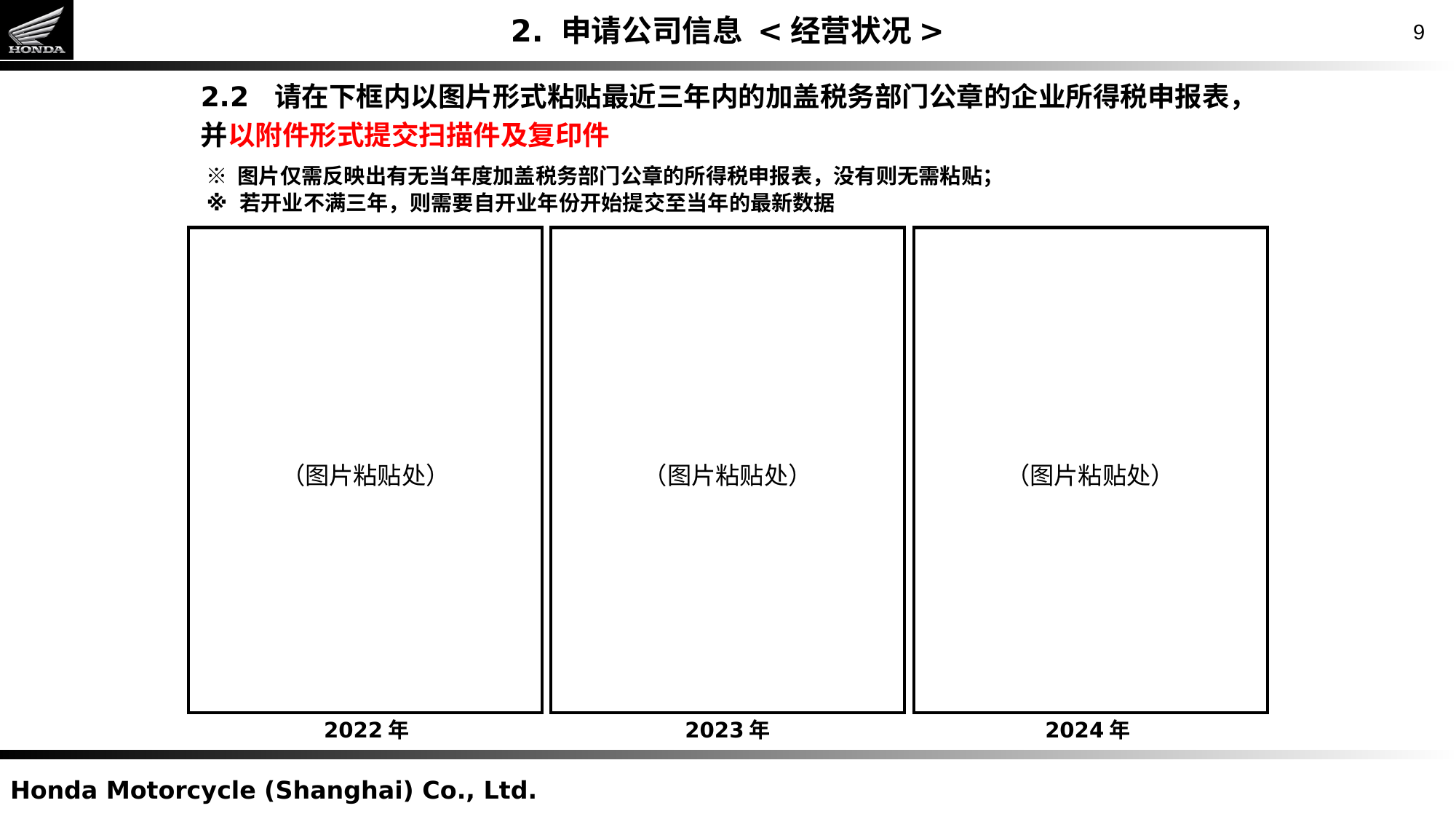

2. 申请公司信息 <经营状况>
2.2  请在下框内以图片形式粘贴最近三年内的加盖税务部门公章的企业所得税申报表，
并以附件形式提交扫描件及复印件
※ 图片仅需反映出有无当年度加盖税务部门公章的所得税申报表，没有则无需粘贴；
※ 若开业不满三年，则需要自开业年份开始提交至当年的最新数据
| （图片粘贴处） |
| --- |
| （图片粘贴处） |
| --- |
| （图片粘贴处） |
| --- |
2022年
2023年
2024年